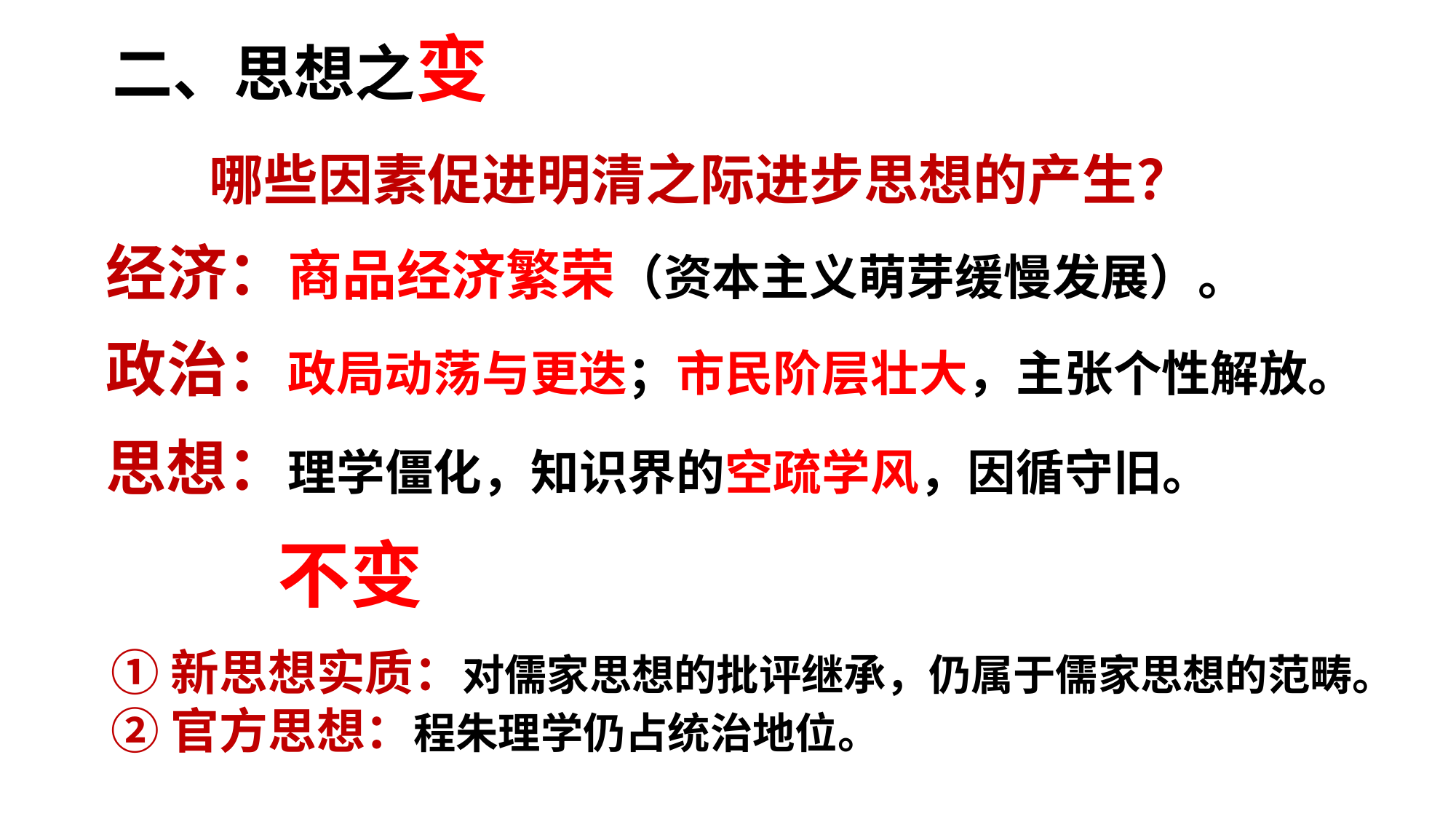

二、思想之变
哪些因素促进明清之际进步思想的产生？
经济：商品经济繁荣（资本主义萌芽缓慢发展）。
政治：政局动荡与更迭；市民阶层壮大，主张个性解放。
思想：理学僵化，知识界的空疏学风，因循守旧。
不变
①新思想实质：对儒家思想的批评继承，仍属于儒家思想的范畴。
②官方思想：程朱理学仍占统治地位。